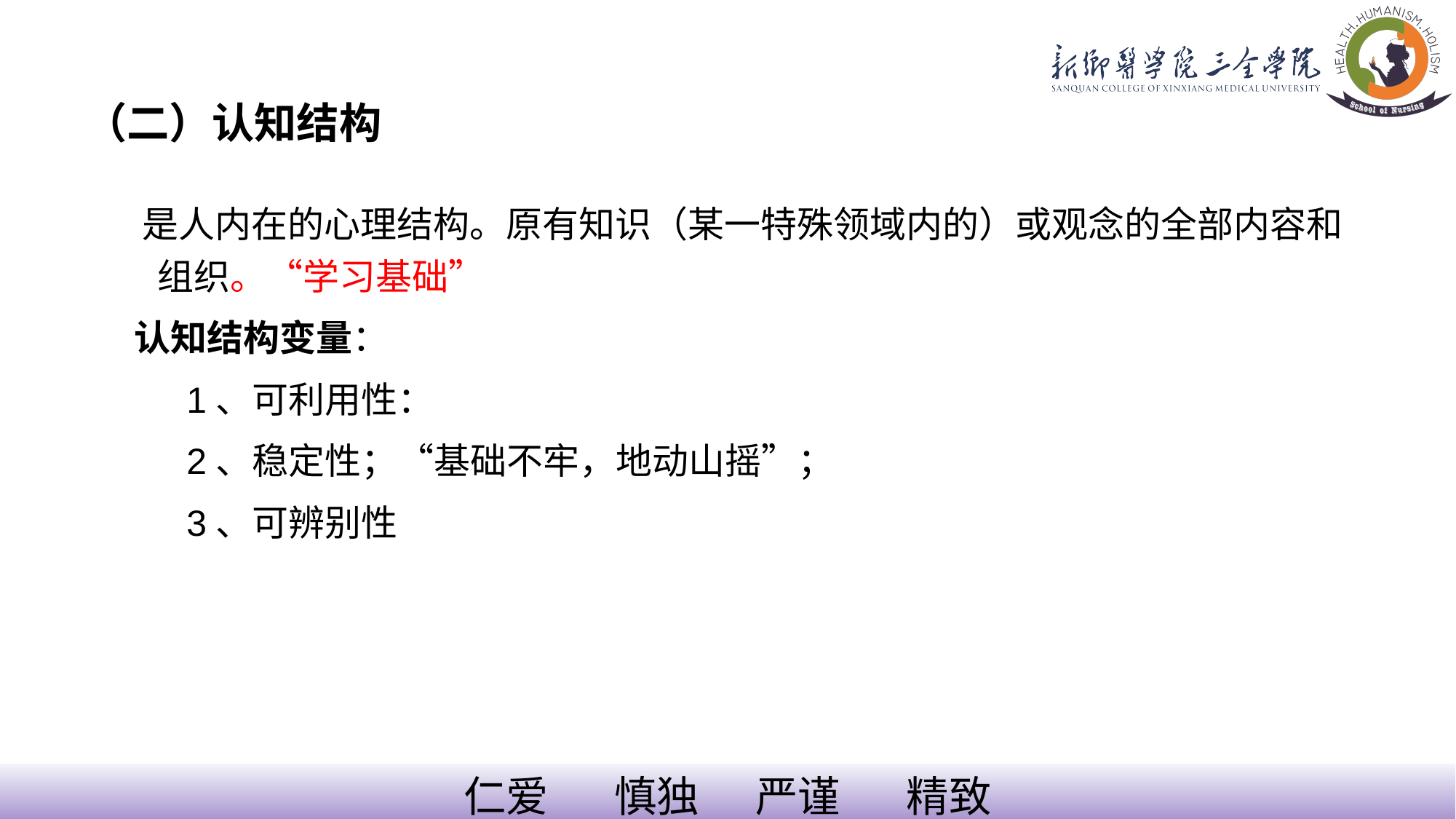

（二）认知结构
      是人内在的心理结构。原有知识（某一特殊领域内的）或观念的全部内容和组织。“学习基础”
     认知结构变量：
          1、可利用性：
          2、稳定性；“基础不牢，地动山摇”；
          3、可辨别性